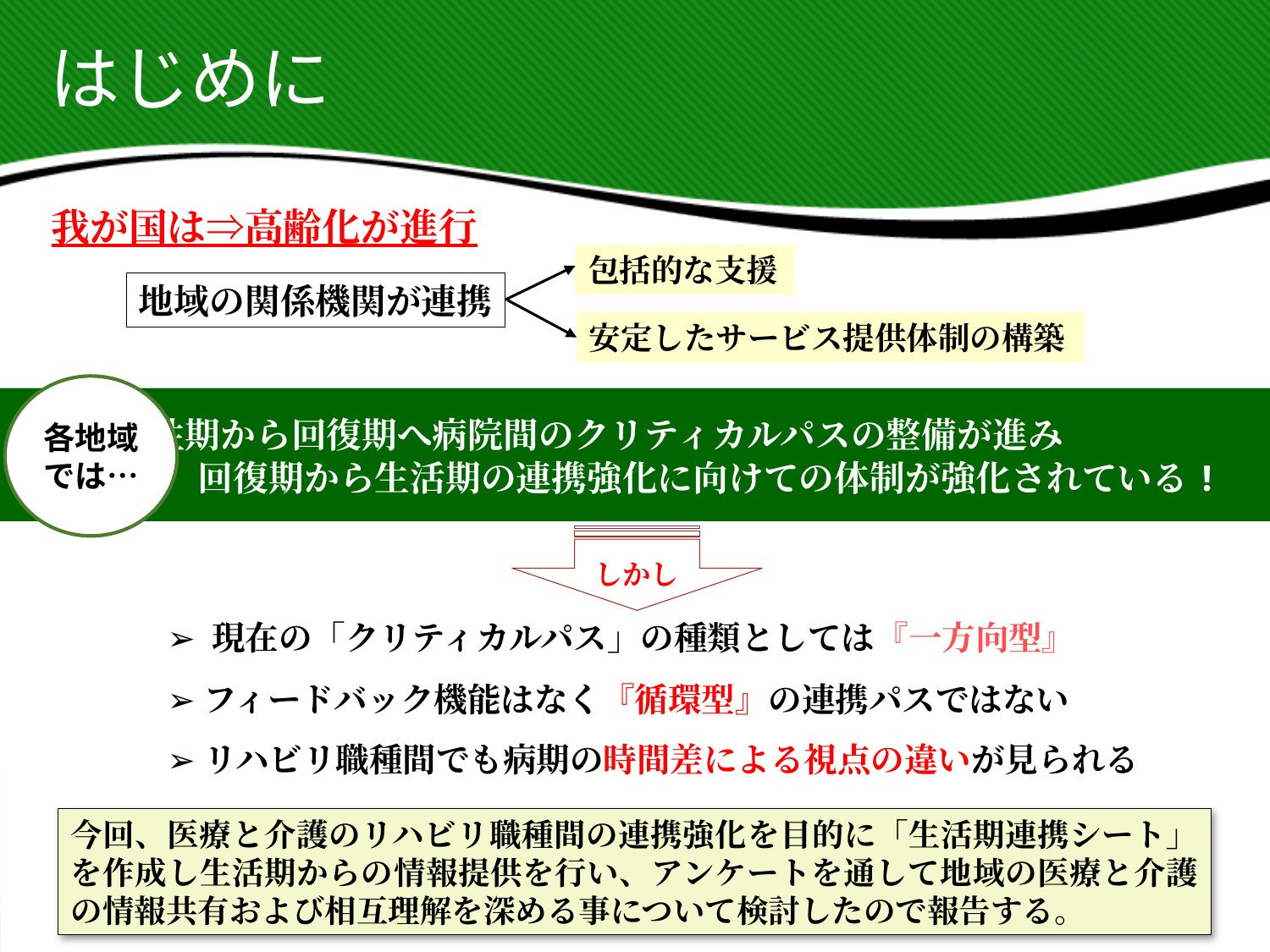

はじめに
我が国は⇒高齢化が進行
包括的な支援
地域の関係機関が連携

安定したサービス提供体制の構築
各地域では…

          急性期から回復期へ病院間のクリティカルパスの整備が進み
　　　　　 回復期から生活期の連携強化に向けての体制が強化されている!

しかし
➢ 現在の「クリティカルパス」の種類としては『一方向型』
➢フィードバック機能はなく『循環型』の連携パスではない
➢リハビリ職種間でも病期の時間差による視点の違いが見られる
今回、医療と介護のリハビリ職種間の連携強化を目的に「生活期連携シート」を作成し生活期からの情報提供を行い、アンケートを通して地域の医療と介護の情報共有および相互理解を深める事について検討したので報告する。